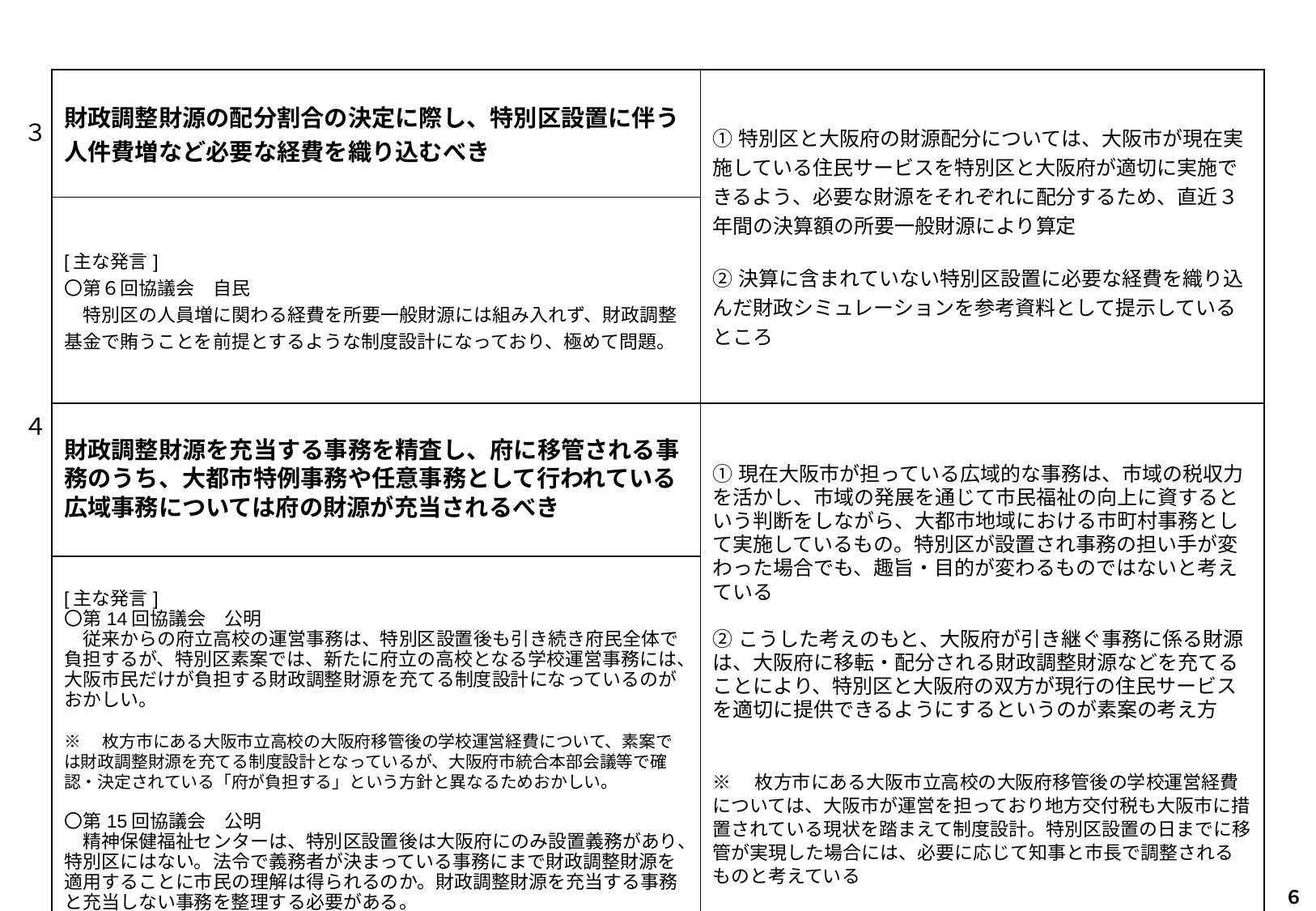

| 財政調整財源の配分割合の決定に際し、特別区設置に伴う人件費増など必要な経費を織り込むべき | ①特別区と大阪府の財源配分については、大阪市が現在実施している住民サービスを特別区と大阪府が適切に実施できるよう、必要な財源をそれぞれに配分するため、直近３年間の決算額の所要一般財源により算定 ②決算に含まれていない特別区設置に必要な経費を織り込んだ財政シミュレーションを参考資料として提示しているところ |
| --- | --- |
| [主な発言] 〇第６回協議会　自民 　特別区の人員増に関わる経費を所要一般財源には組み入れず、財政調整基金で賄うことを前提とするような制度設計になっており、極めて問題。 |  |
| 財政調整財源を充当する事務を精査し、府に移管される事務のうち、大都市特例事務や任意事務として行われている広域事務については府の財源が充当されるべき | ①現在大阪市が担っている広域的な事務は、市域の税収力を活かし、市域の発展を通じて市民福祉の向上に資するという判断をしながら、大都市地域における市町村事務として実施しているもの。特別区が設置され事務の担い手が変わった場合でも、趣旨・目的が変わるものではないと考えている ②こうした考えのもと、大阪府が引き継ぐ事務に係る財源は、大阪府に移転・配分される財政調整財源などを充てることにより、特別区と大阪府の双方が現行の住民サービスを適切に提供できるようにするというのが素案の考え方 ※　枚方市にある大阪市立高校の大阪府移管後の学校運営経費については、大阪市が運営を担っており地方交付税も大阪市に措置されている現状を踏まえて制度設計。特別区設置の日までに移管が実現した場合には、必要に応じて知事と市長で調整されるものと考えている |
| [主な発言] 〇第14回協議会　公明 　従来からの府立高校の運営事務は、特別区設置後も引き続き府民全体で負担するが、特別区素案では、新たに府立の高校となる学校運営事務には、大阪市民だけが負担する財政調整財源を充てる制度設計になっているのがおかしい。 　 ※　枚方市にある大阪市立高校の大阪府移管後の学校運営経費について、素案では財政調整財源を充てる制度設計となっているが、大阪府市統合本部会議等で確認・決定されている「府が負担する」という方針と異なるためおかしい。 〇第15回協議会　公明 　精神保健福祉センターは、特別区設置後は大阪府にのみ設置義務があり、特別区にはない。法令で義務者が決まっている事務にまで財政調整財源を適用することに市民の理解は得られるのか。財政調整財源を充当する事務と充当しない事務を整理する必要がある。 |  |
３
４
６